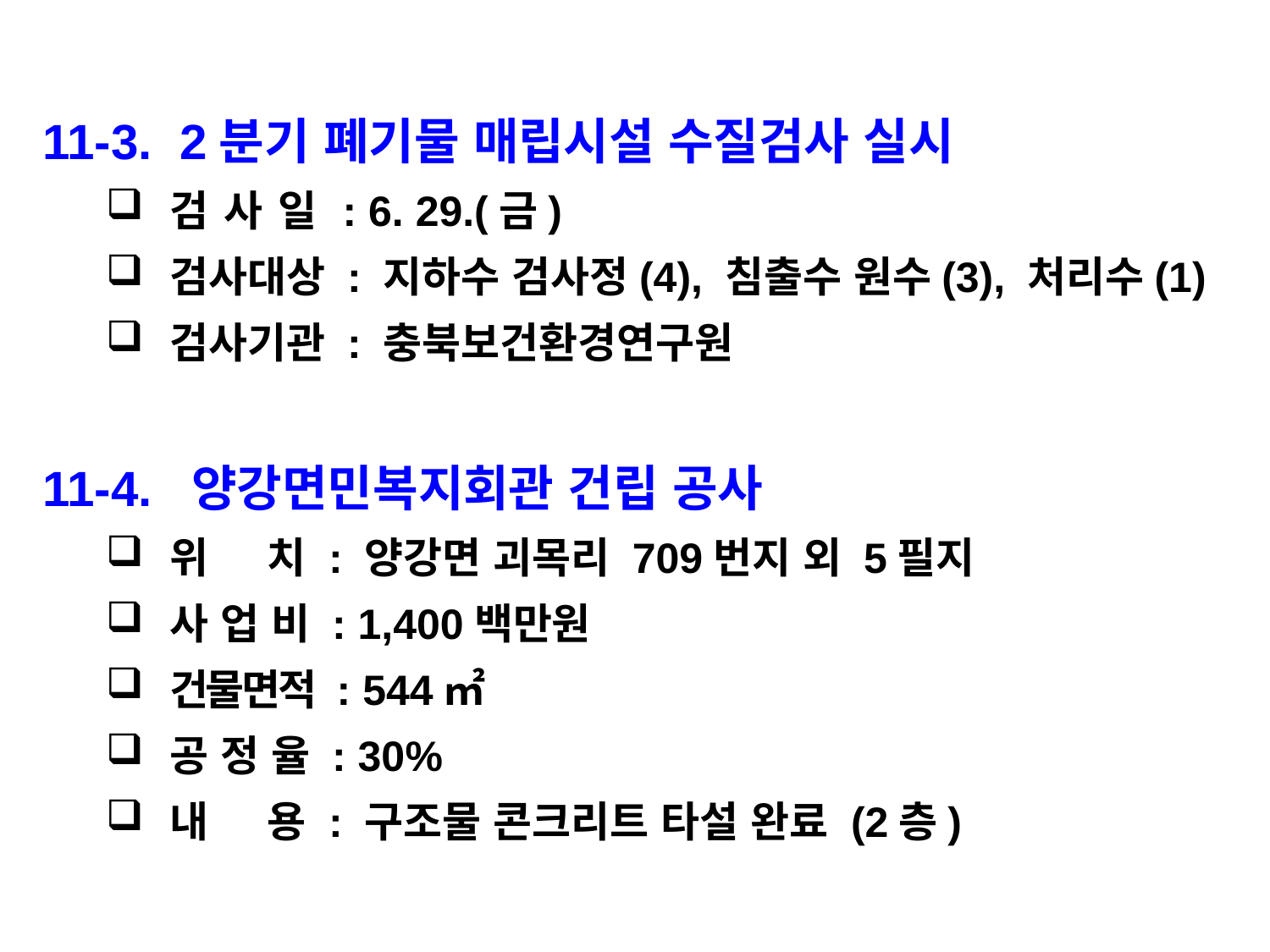

11-3.  2분기 폐기물 매립시설 수질검사 실시
검 사 일 : 6. 29.(금)
검사대상 : 지하수 검사정(4), 침출수 원수(3), 처리수(1)
검사기관 : 충북보건환경연구원

11-4.  양강면민복지회관 건립 공사
위     치 : 양강면 괴목리 709번지 외 5필지
사 업 비 : 1,400백만원
건물면적 : 544㎡
공 정 율 : 30%
내     용 : 구조물 콘크리트 타설 완료 (2층)